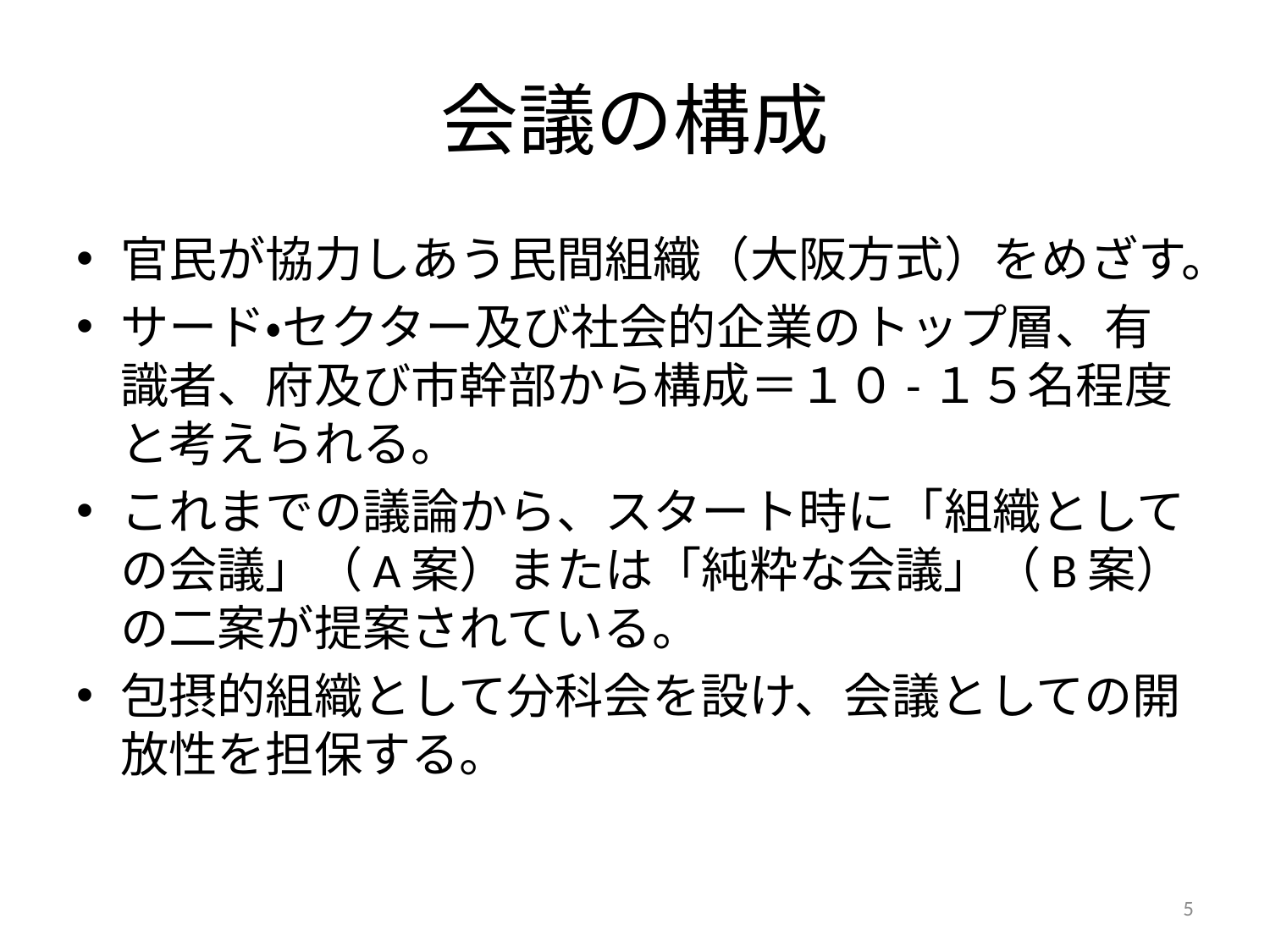

# 会議の構成
官民が協力しあう民間組織（大阪方式）をめざす。
サード・セクター及び社会的企業のトップ層、有識者、府及び市幹部から構成＝１０-１５名程度と考えられる。
これまでの議論から、スタート時に「組織としての会議」（A案）または「純粋な会議」（B案）の二案が提案されている。
包摂的組織として分科会を設け、会議としての開放性を担保する。
5